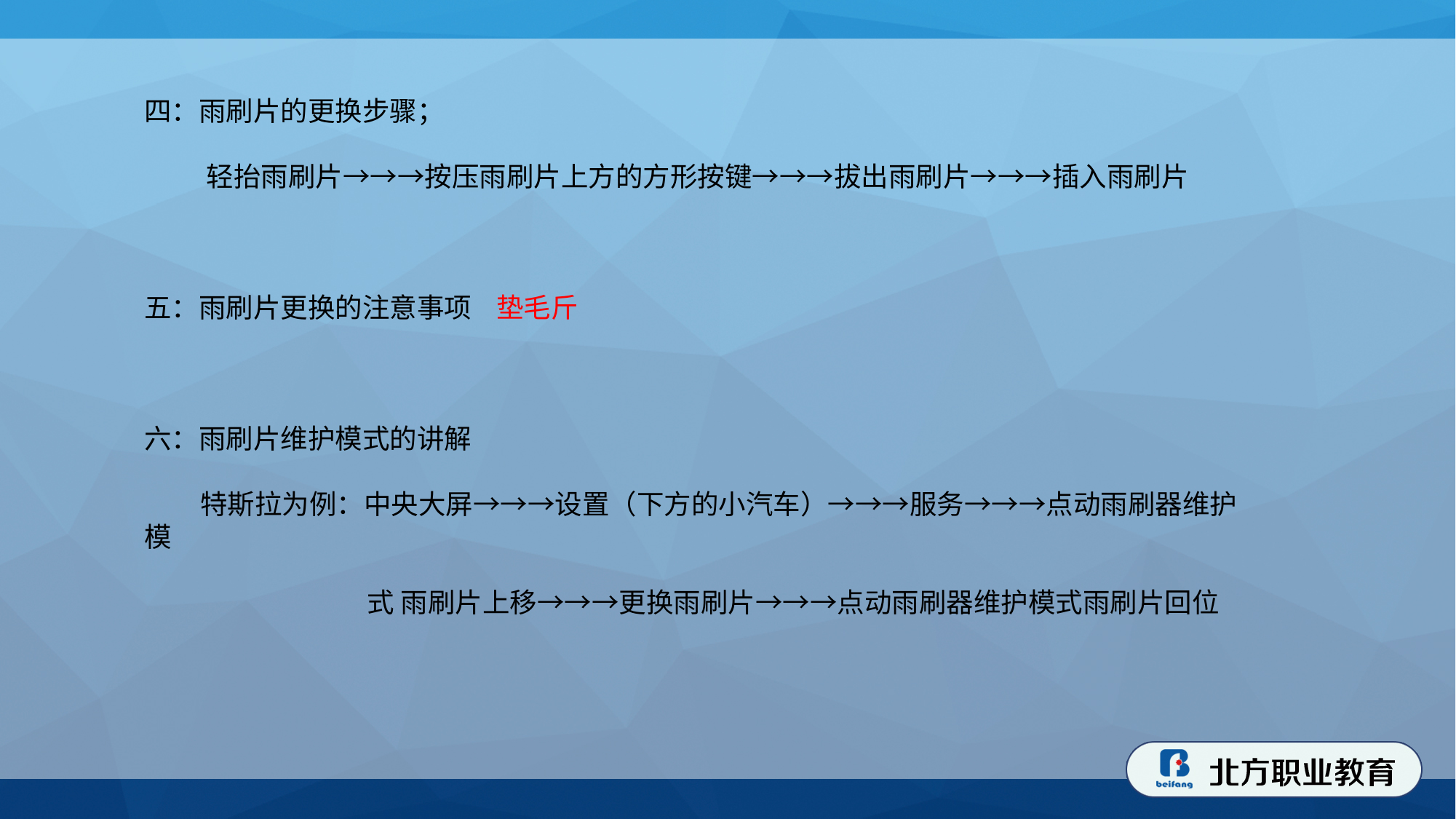

四：雨刷片的更换步骤；

         轻抬雨刷片→→→按压雨刷片上方的方形按键→→→拔出雨刷片→→→插入雨刷片

五：雨刷片更换的注意事项    垫毛斤

六：雨刷片维护模式的讲解

        特斯拉为例：中央大屏→→→设置（下方的小汽车）→→→服务→→→点动雨刷器维护模

                                   式 雨刷片上移→→→更换雨刷片→→→点动雨刷器维护模式雨刷片回位